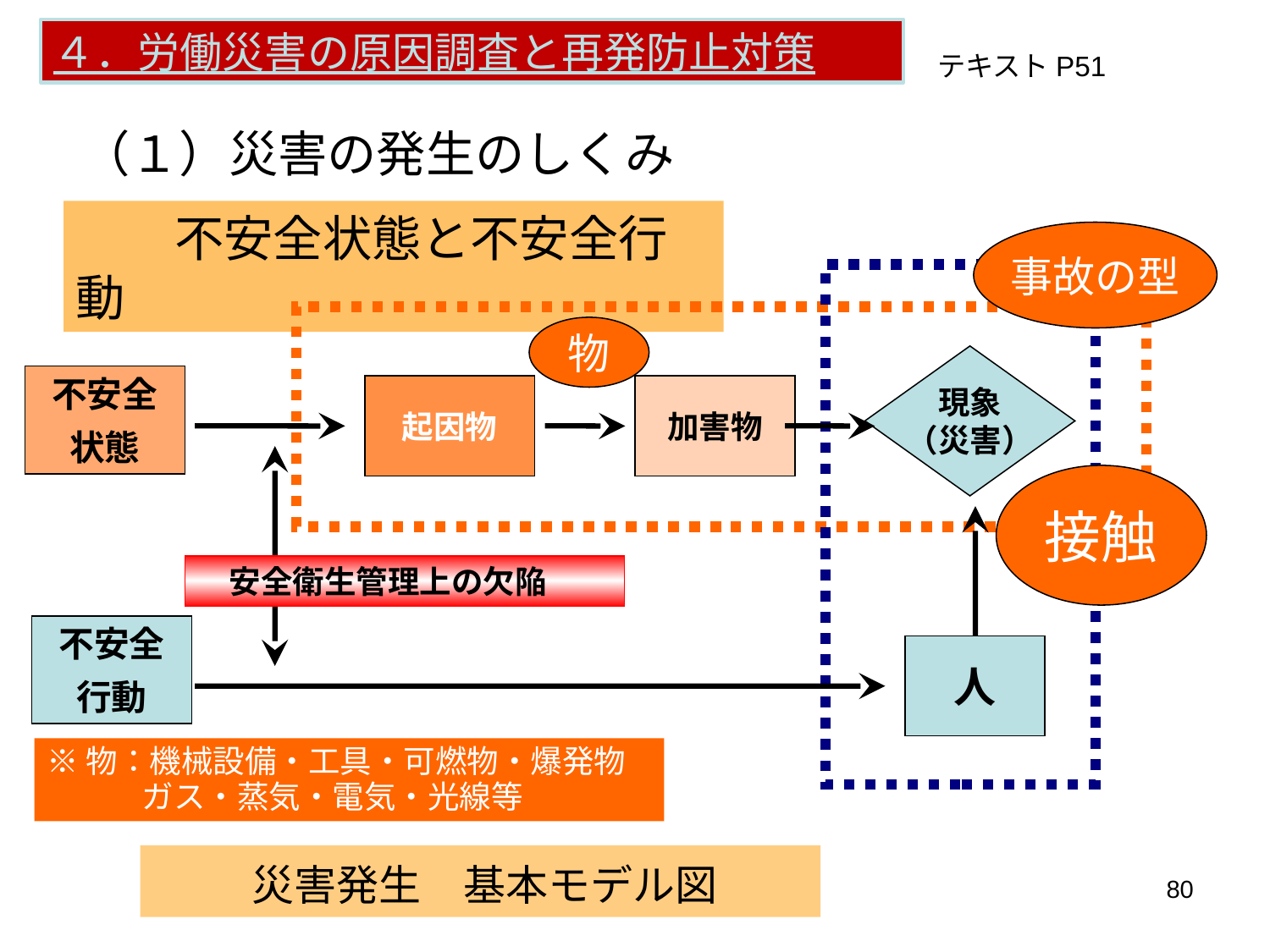

４．労働災害の原因調査と再発防止対策
テキストP51
（１）災害の発生のしくみ
　　不安全状態と不安全行動
事故の型

物
現象
（災害）
不安全
状態
起因物
加害物

接触

　安全衛生管理上の欠陥
不安全
行動
人

※物：機械設備・工具・可燃物・爆発物
　　　ガス・蒸気・電気・光線等
　　災害発生　基本モデル図
80